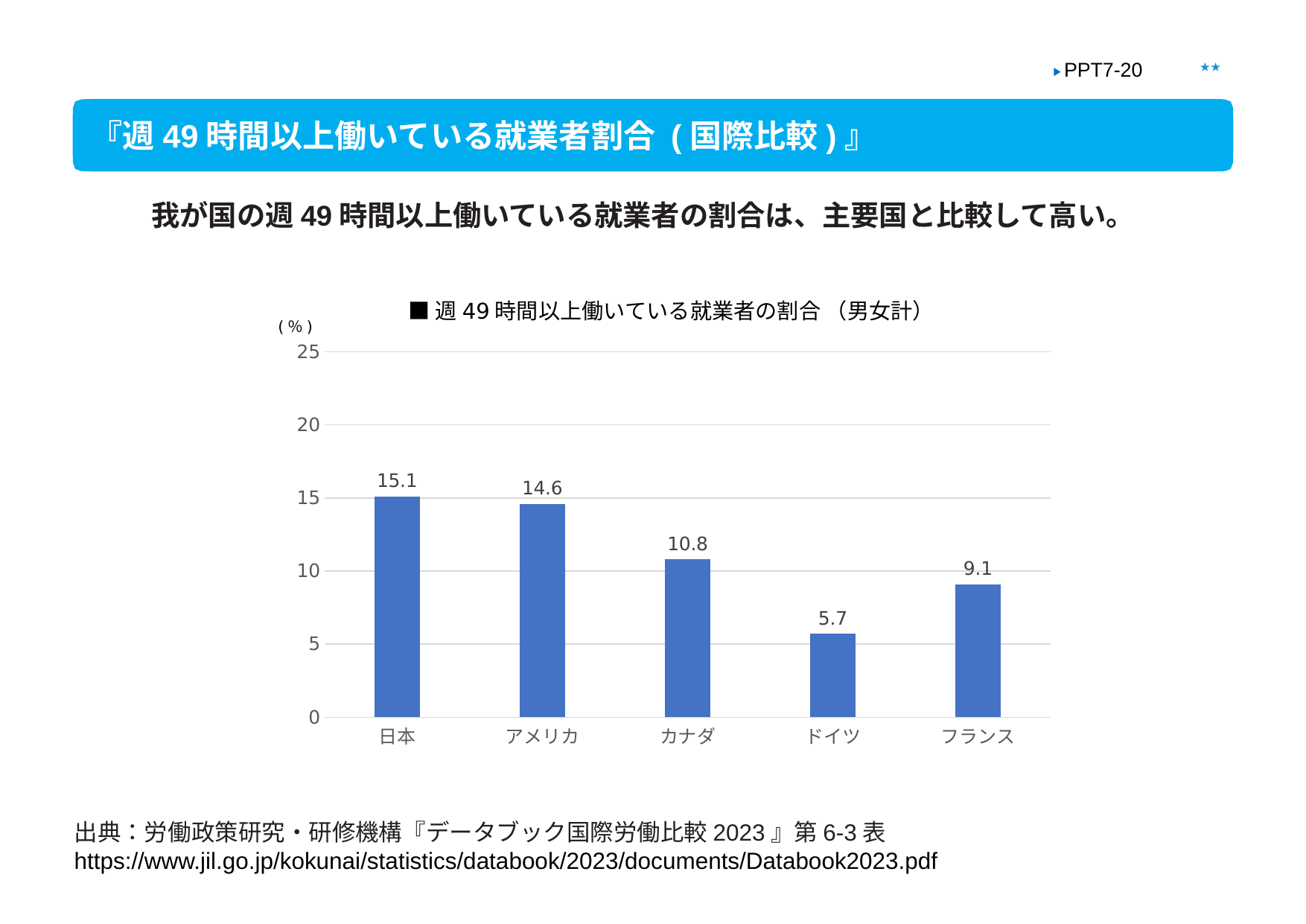

★★
▶ PPT7-20

『週49時間以上働いている就業者割合 (国際比較)』
我が国の週49時間以上働いている就業者の割合は、主要国と比較して高い。
■週49時間以上働いている就業者の割合 （男女計）
(％)

### Chart

| Category | 列2 |
|---|---|
| 日本 | 15.1 |
| アメリカ | 14.6 |
| カナダ | 10.8 |
| ドイツ | 5.7 |
| フランス | 9.1 |
出典：労働政策研究・研修機構『データブック国際労働比較2023』第6-3表
https://www.jil.go.jp/kokunai/statistics/databook/2023/documents/Databook2023.pdf